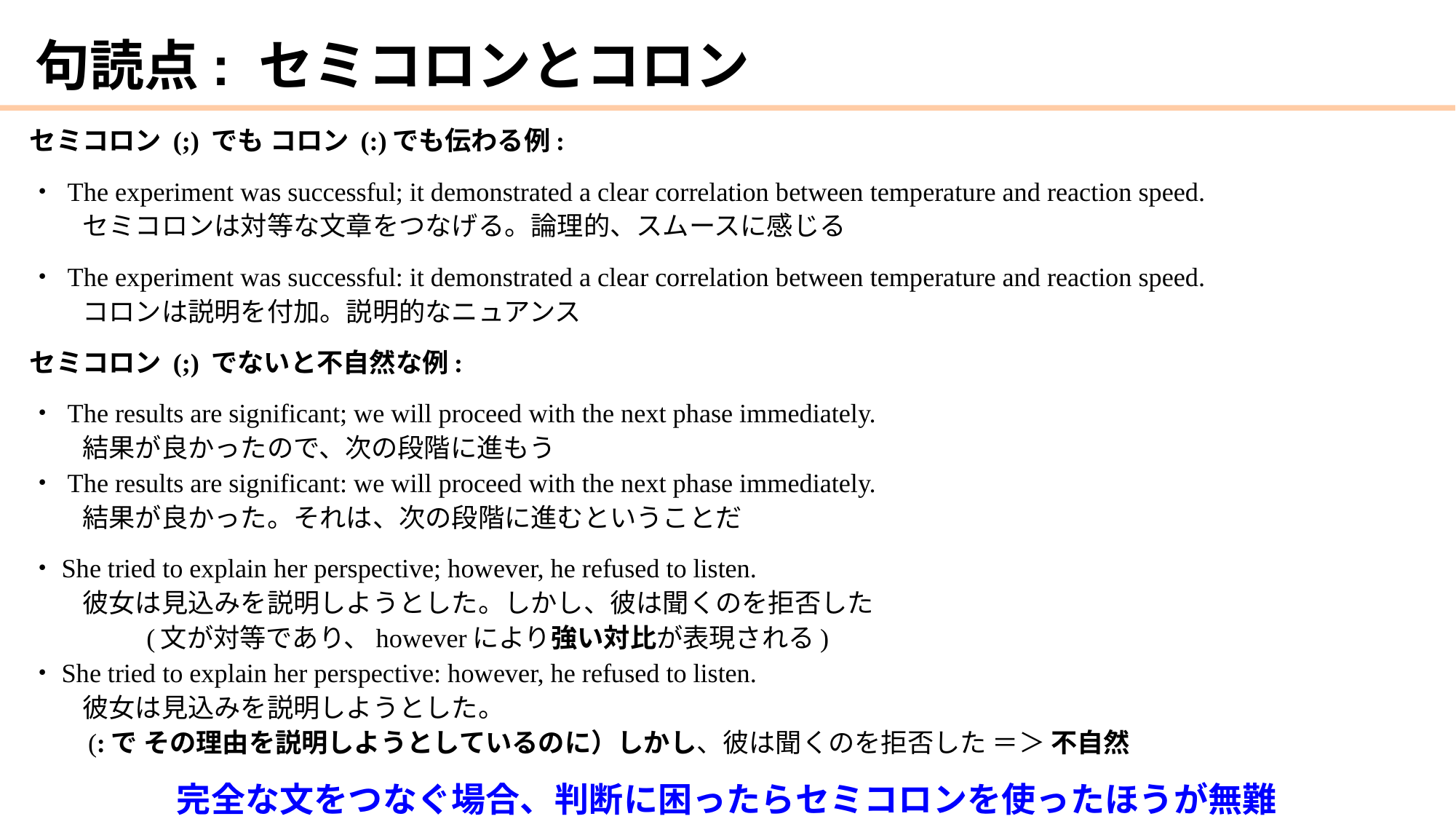

# 句読点: セミコロンとコロン
セミコロン (;) でも コロン (:)でも伝わる例:
・ The experiment was successful; it demonstrated a clear correlation between temperature and reaction speed.
　　セミコロンは対等な文章をつなげる。論理的、スムースに感じる
・ The experiment was successful: it demonstrated a clear correlation between temperature and reaction speed.
　　コロンは説明を付加。説明的なニュアンス
セミコロン (;) でないと不自然な例:
・ The results are significant; we will proceed with the next phase immediately.
　　結果が良かったので、次の段階に進もう
・ The results are significant: we will proceed with the next phase immediately.
　　結果が良かった。それは、次の段階に進むということだ
・She tried to explain her perspective; however, he refused to listen.
　　彼女は見込みを説明しようとした。しかし、彼は聞くのを拒否した
　　　　 (文が対等であり、howeverにより強い対比が表現される)
・She tried to explain her perspective: however, he refused to listen.
　　彼女は見込みを説明しようとした。
　　(:で その理由を説明しようとしているのに）しかし、彼は聞くのを拒否した ＝＞ 不自然
完全な文をつなぐ場合、判断に困ったらセミコロンを使ったほうが無難